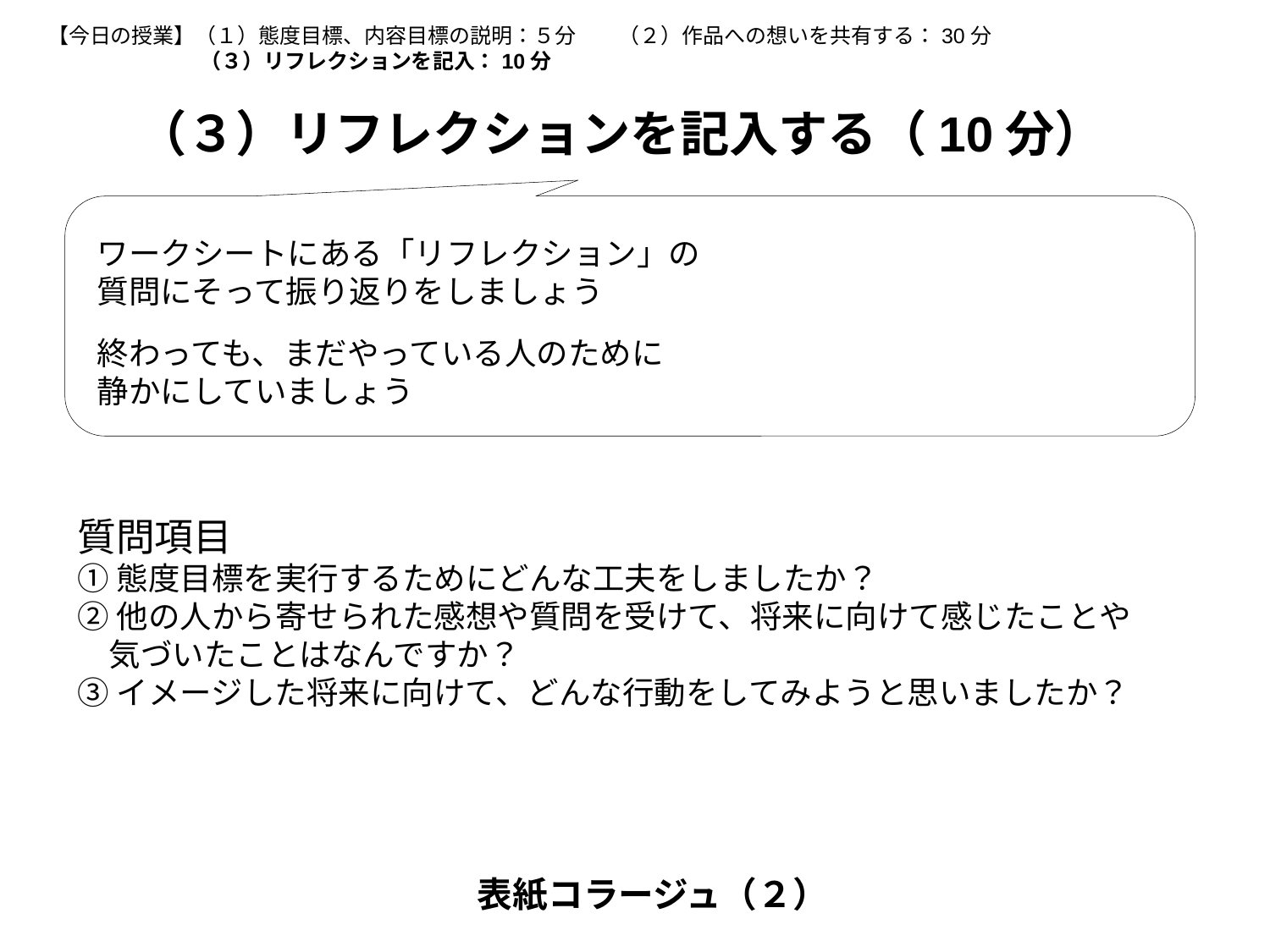

【今日の授業】（１）態度目標、内容目標の説明：５分　　（２）作品への想いを共有する：30分
　　　　　　　 （３）リフレクションを記入：10分
（３）リフレクションを記入する（10分）

ワークシートにある「リフレクション」の
質問にそって振り返りをしましょう

終わっても、まだやっている人のために
静かにしていましょう
質問項目
①態度目標を実行するためにどんな工夫をしましたか？
②他の人から寄せられた感想や質問を受けて、将来に向けて感じたことや
　気づいたことはなんですか？
③イメージした将来に向けて、どんな行動をしてみようと思いましたか？
表紙コラージュ（２）